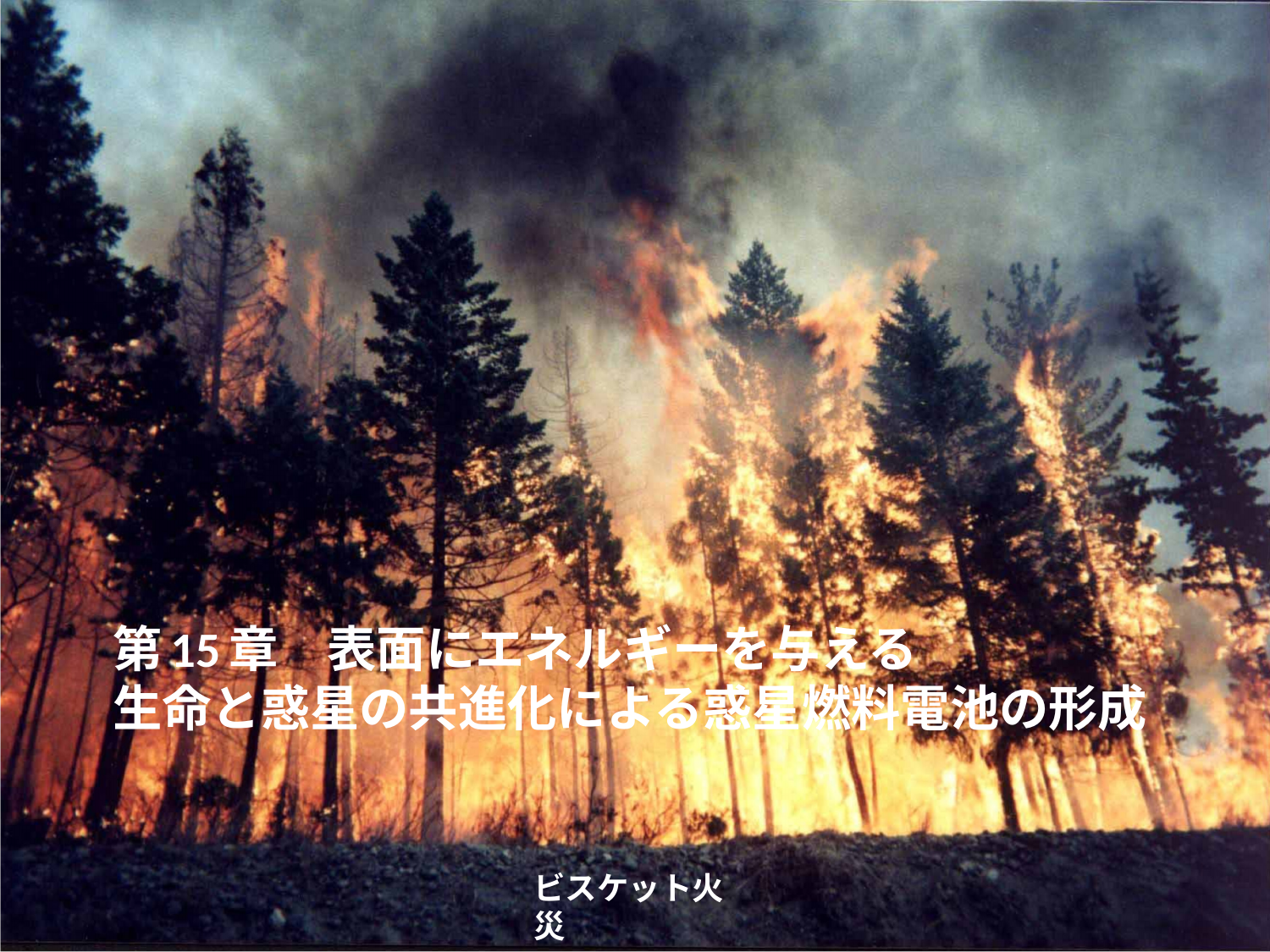

# 第15章　表面にエネルギーを与える 生命と惑星の共進化による惑星燃料電池の形成
ビスケット火災